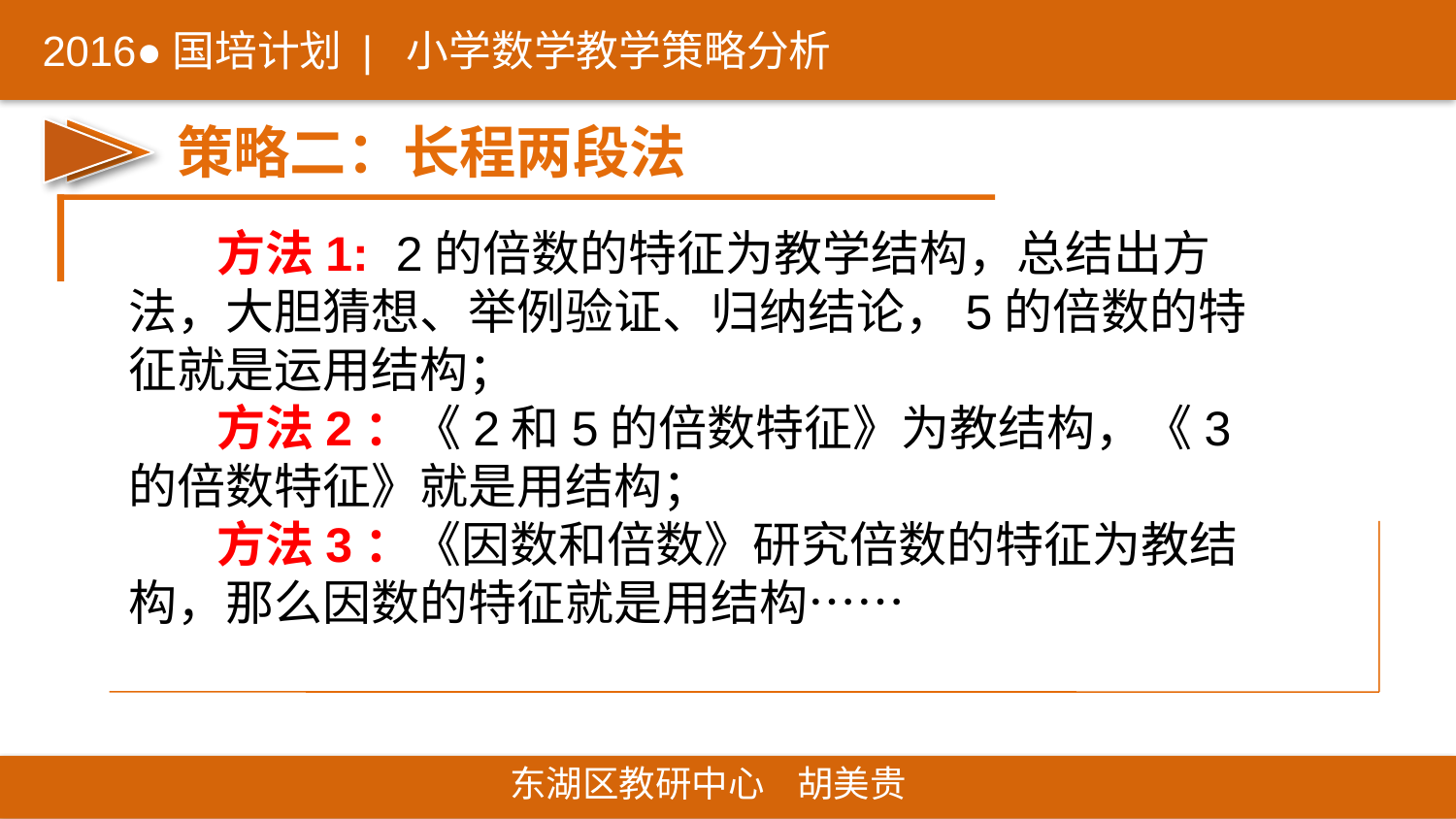

方法1:  2的倍数的特征为教学结构，总结出方法，大胆猜想、举例验证、归纳结论，5的倍数的特征就是运用结构；
       方法2：《2和5的倍数特征》为教结构，《3的倍数特征》就是用结构；
       方法3：《因数和倍数》研究倍数的特征为教结构，那么因数的特征就是用结构……